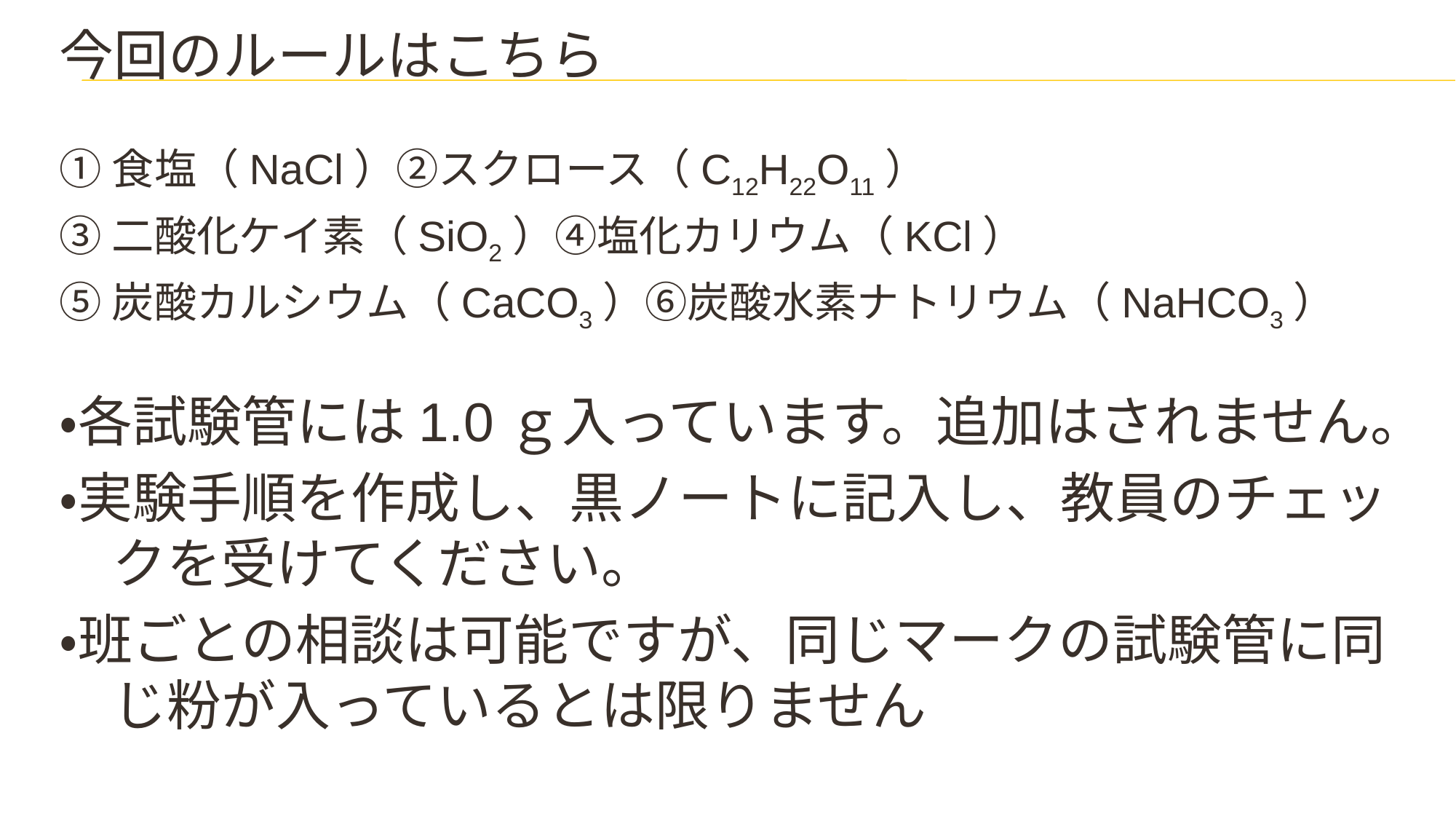

# 今回のルールはこちら
①食塩（NaCl）②スクロース（C12H22O11）
③二酸化ケイ素（SiO2）④塩化カリウム（KCl）
⑤炭酸カルシウム（CaCO3）⑥炭酸水素ナトリウム（NaHCO3）

・各試験管には1.0ｇ入っています。追加はされません。
・実験手順を作成し、黒ノートに記入し、教員のチェックを受けてください。
・班ごとの相談は可能ですが、同じマークの試験管に同じ粉が入っているとは限りません